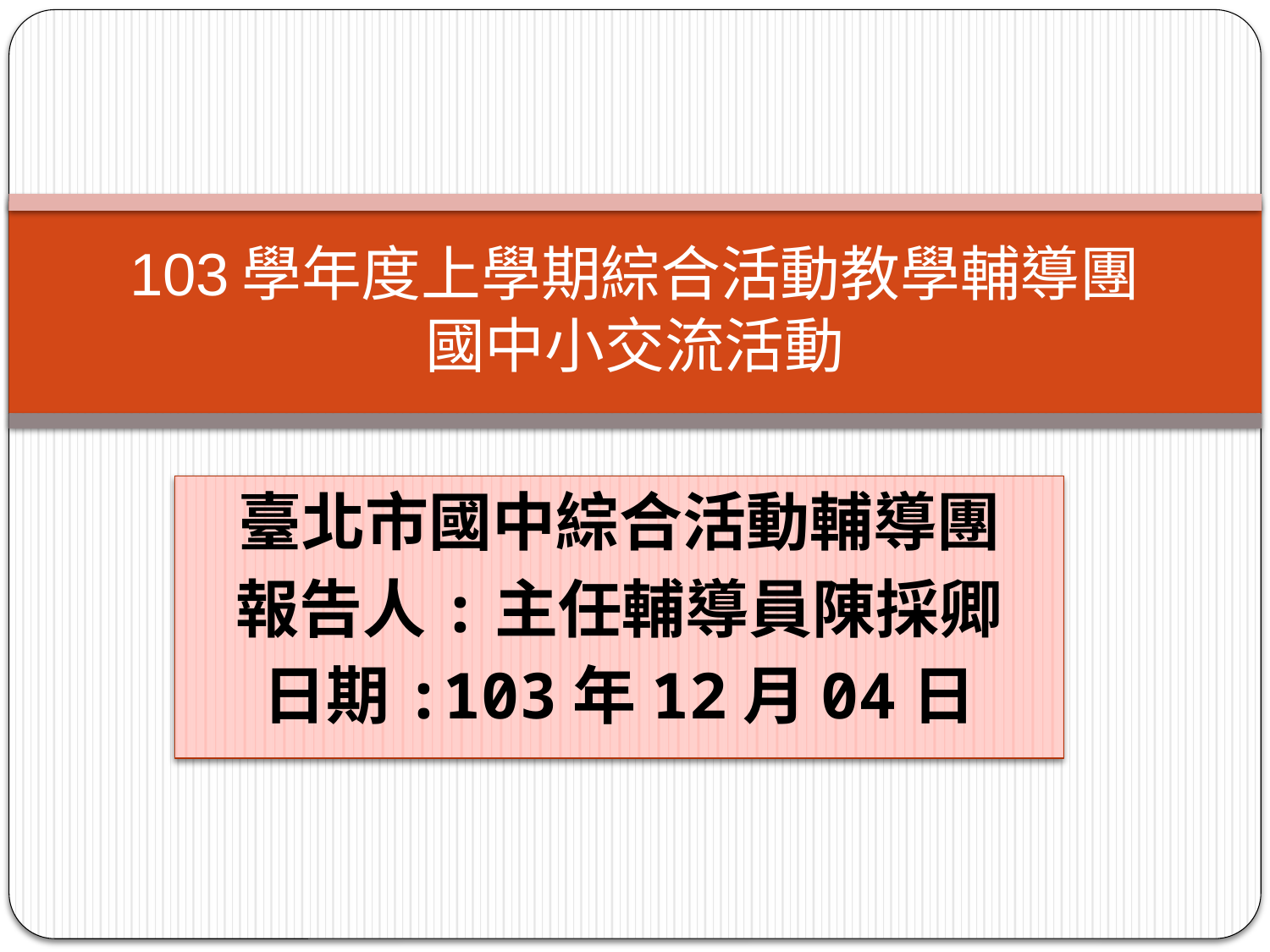

# 103學年度上學期綜合活動教學輔導團 國中小交流活動
臺北市國中綜合活動輔導團
報告人:主任輔導員陳採卿
日期:103年12月04日